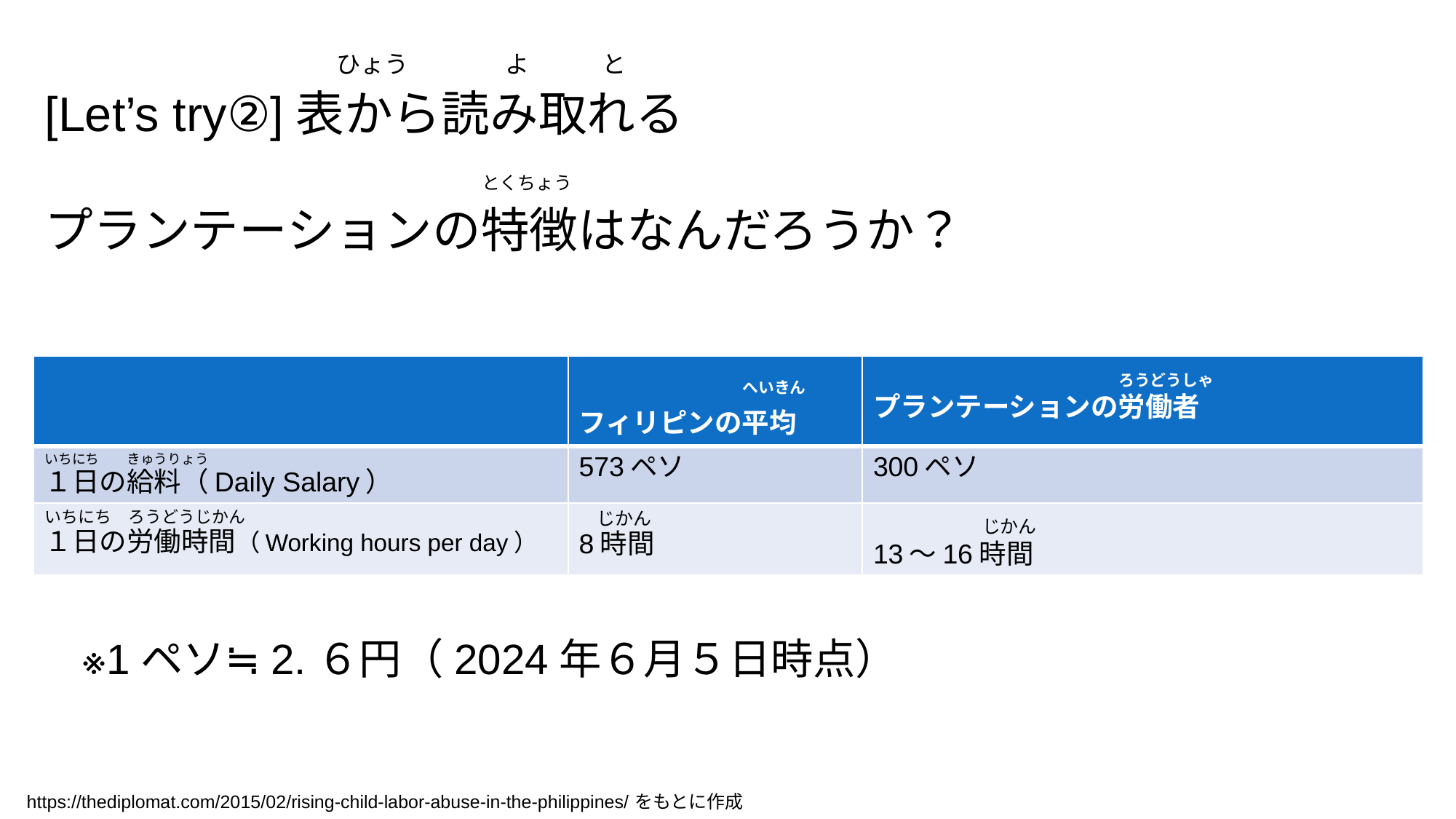

ひょう　　　　よ　　　と
[Let’s try②]表から読み取れる
　　　　　　　　　とくちょう
プランテーションの特徴はなんだろうか？

|  | へいきん フィリピンの平均 | ろうどうしゃ プランテーションの労働者 |
| --- | --- | --- |
| いちにち　　きゅうりょう １日の給料（Daily Salary） | 573ペソ | 300ペソ |
| いちにち　ろうどうじかん １日の労働時間（Working hours per day） | じかん 8時間 | じかん 13～16時間 |
※1ペソ≒2.６円（2024年６月５日時点）
# https://thediplomat.com/2015/02/rising-child-labor-abuse-in-the-philippines/をもとに作成